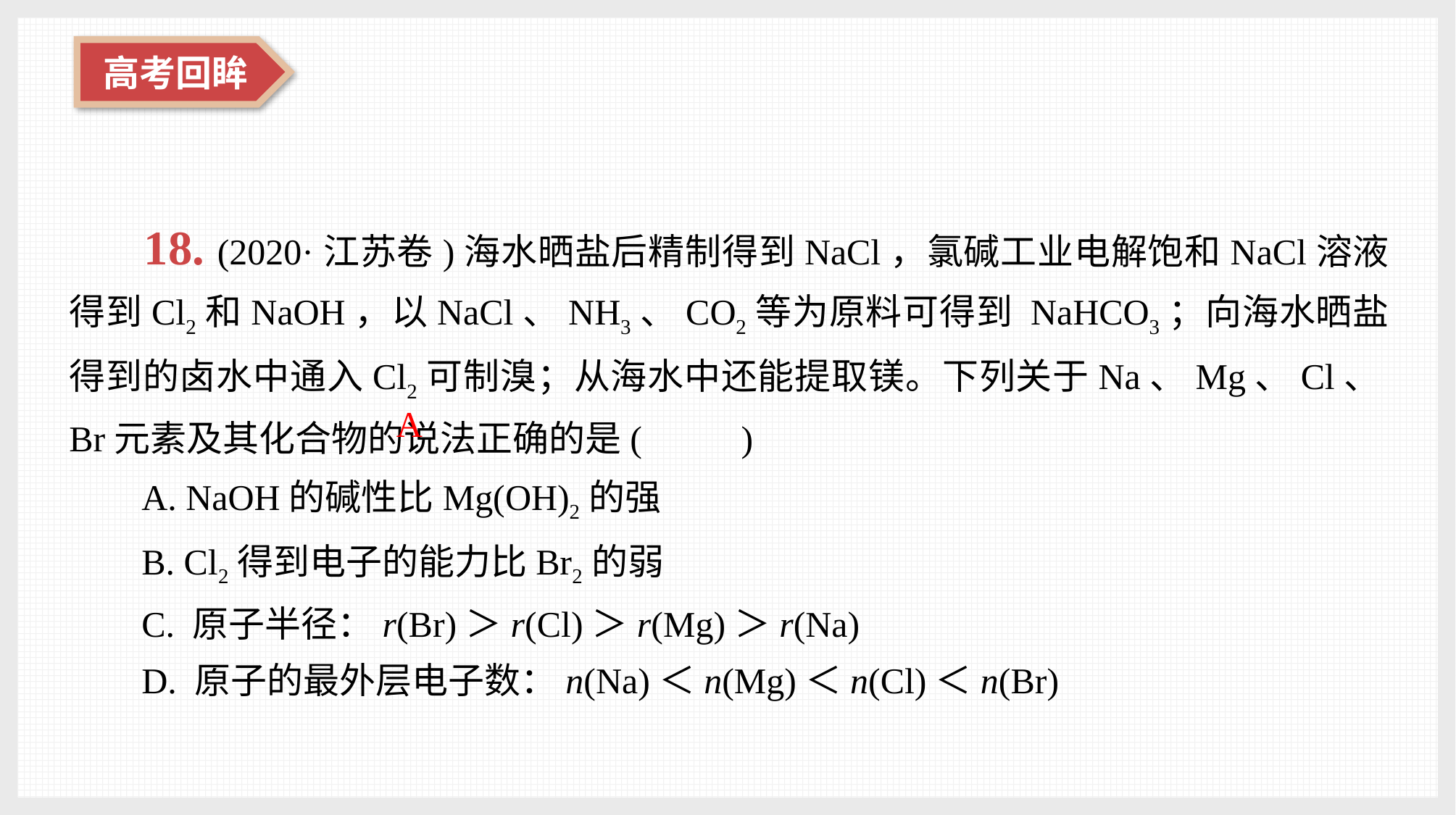

18. (2020·江苏卷)海水晒盐后精制得到NaCl，氯碱工业电解饱和NaCl溶液得到Cl2和NaOH，以NaCl、NH3、CO2等为原料可得到 NaHCO3；向海水晒盐得到的卤水中通入Cl2可制溴；从海水中还能提取镁。下列关于Na、Mg、Cl、Br元素及其化合物的说法正确的是( 　　)
A. NaOH的碱性比Mg(OH)2的强
B. Cl2得到电子的能力比Br2的弱
C. 原子半径：r(Br)＞r(Cl)＞r(Mg)＞r(Na)
D. 原子的最外层电子数：n(Na)＜n(Mg)＜n(Cl)＜n(Br)
A